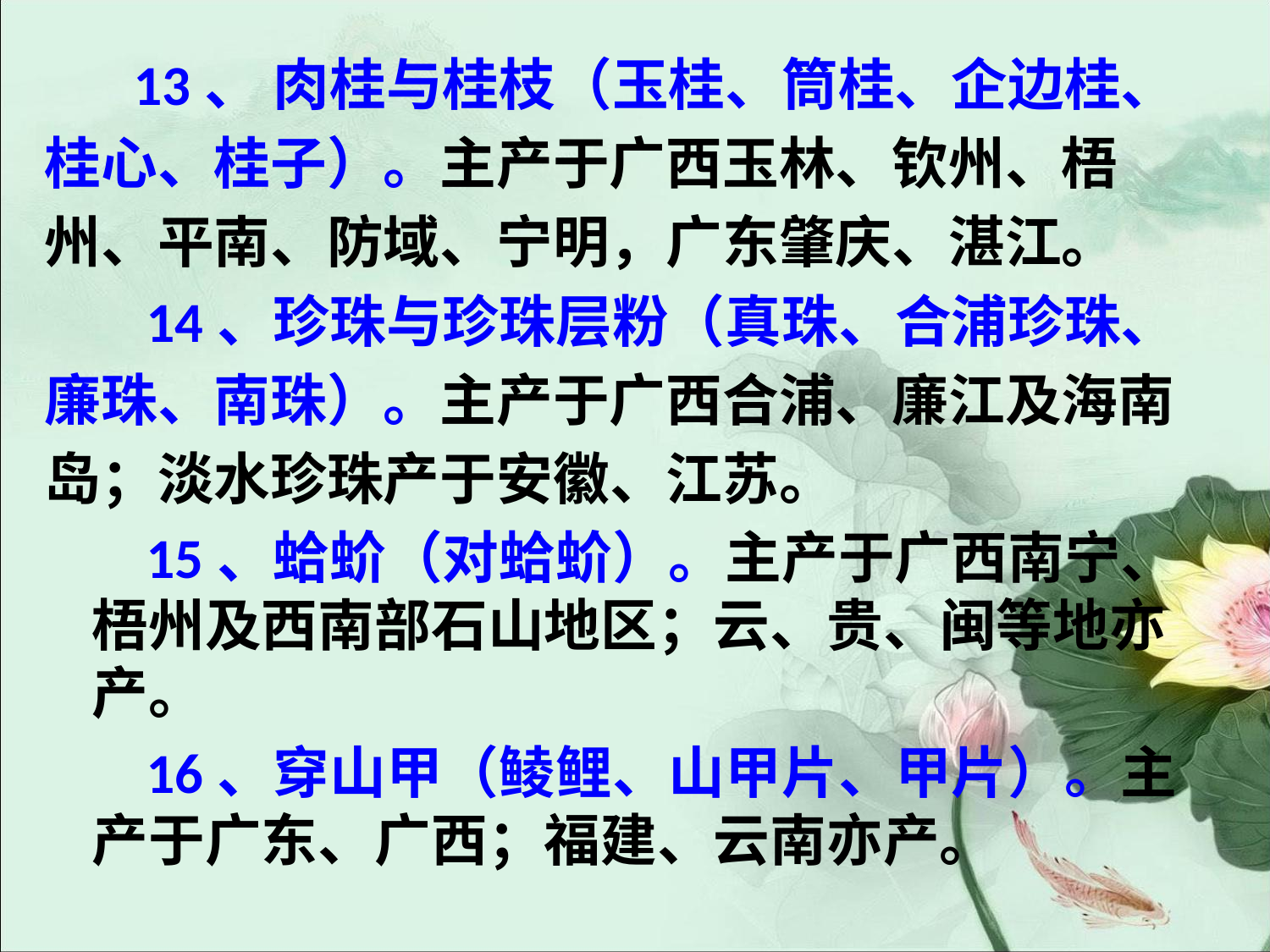

#
       13、 肉桂与桂枝（玉桂、筒桂、企边桂、
桂心、桂子）。主产于广西玉林、钦州、梧
州、平南、防域、宁明，广东肇庆、湛江。
        14、珍珠与珍珠层粉（真珠、合浦珍珠、
廉珠、南珠）。主产于广西合浦、廉江及海南
岛；淡水珍珠产于安徽、江苏。
        15、蛤蚧（对蛤蚧）。主产于广西南宁、梧州及西南部石山地区；云、贵、闽等地亦产。
        16、穿山甲（鲮鲤、山甲片、甲片）。主产于广东、广西；福建、云南亦产。